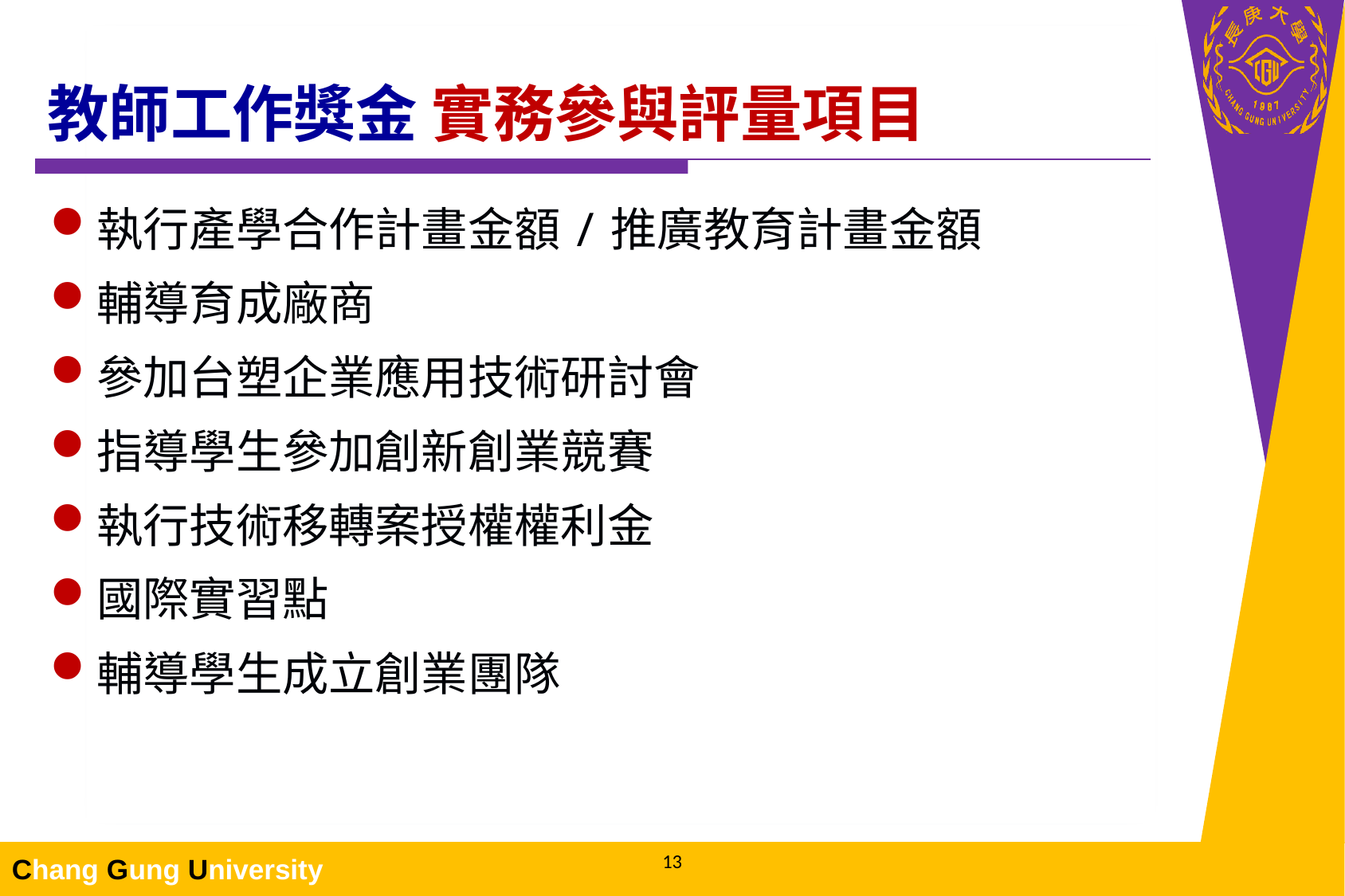

# 教師工作獎金 實務參與評量項目
執行產學合作計畫金額/推廣教育計畫金額
輔導育成廠商
參加台塑企業應用技術研討會
指導學生參加創新創業競賽
執行技術移轉案授權權利金
國際實習點
輔導學生成立創業團隊
13